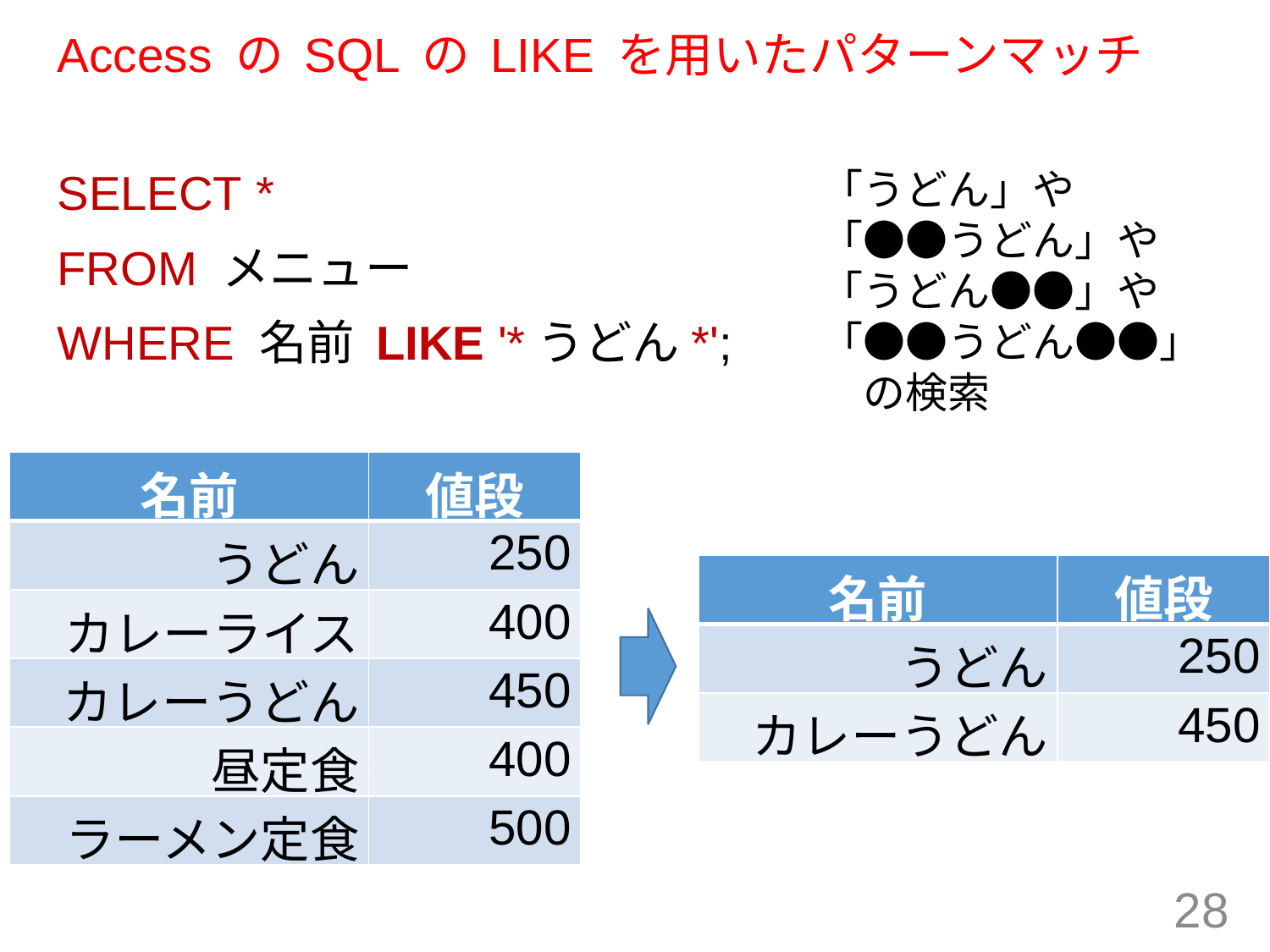

# Access の SQL の LIKE を用いたパターンマッチ

SELECT *
FROM メニュー
WHERE 名前 LIKE '*うどん*';

「うどん」や
「●●うどん」や
「うどん●●」や
「●●うどん●●」
　の検索
| 名前 | 値段 |
| --- | --- |
| うどん | 250 |
| カレーライス | 400 |
| カレーうどん | 450 |
| 昼定食 | 400 |
| ラーメン定食 | 500 |
| 名前 | 値段 |
| --- | --- |
| うどん | 250 |
| カレーうどん | 450 |

28